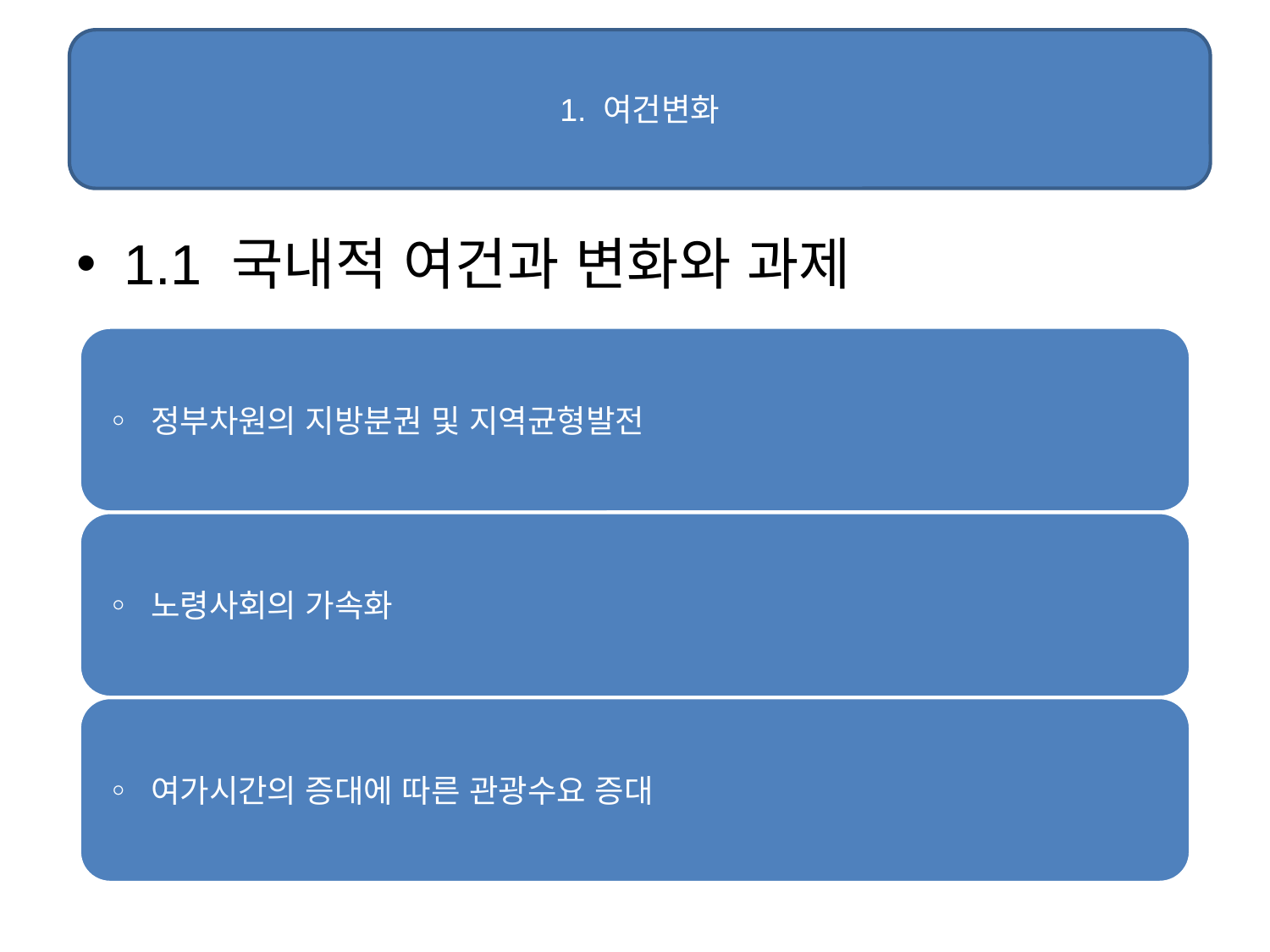

1. 여건변화
#
1.1 국내적 여건과 변화와 과제

◦ 정부차원의 지방분권 및 지역균형발전
◦ 노령사회의 가속화
◦ 여가시간의 증대에 따른 관광수요 증대